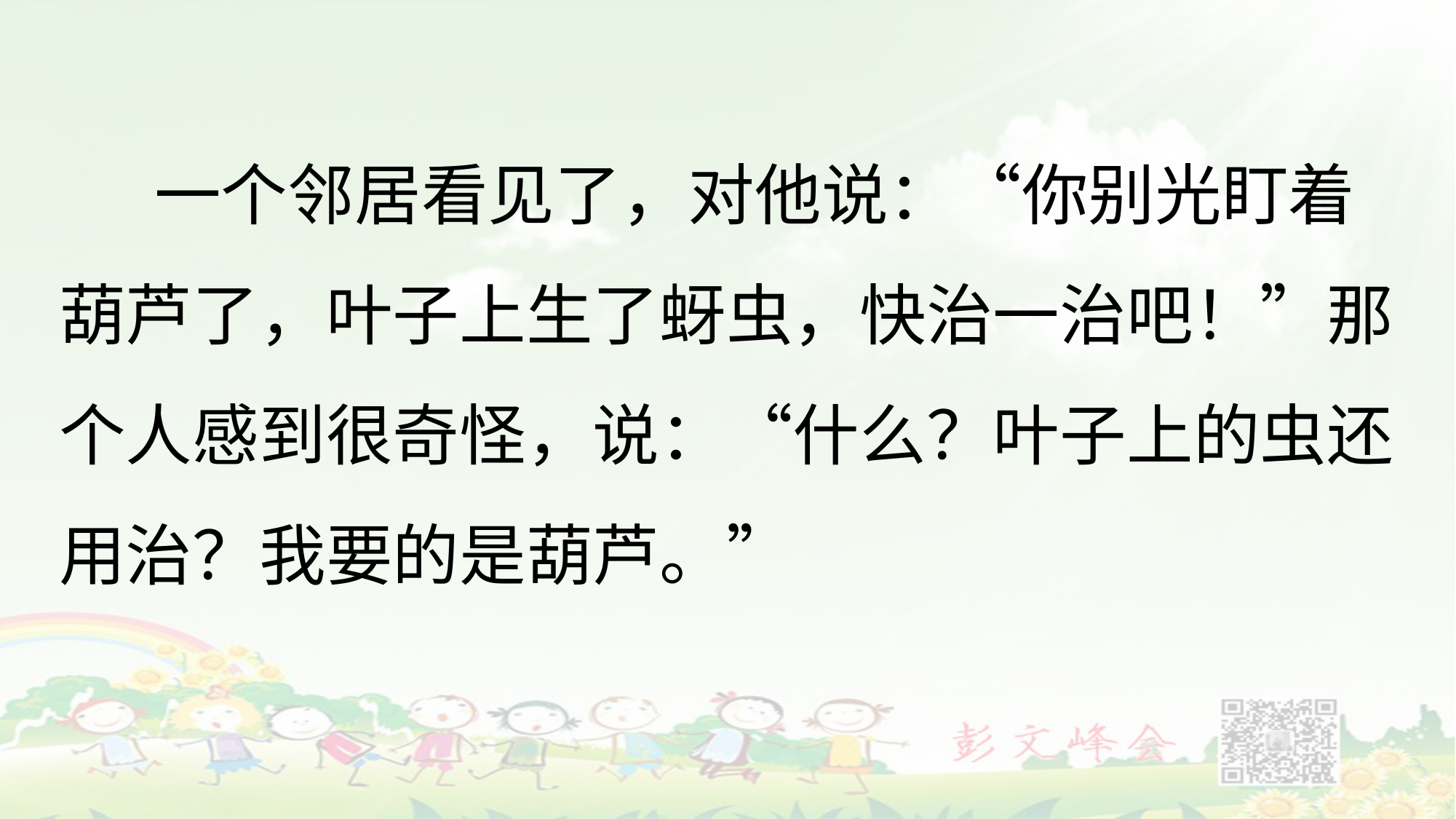

一个邻居看见了，对他说：“你别光盯着葫芦了，叶子上生了蚜虫，快治一治吧！”那个人感到很奇怪，说：“什么？叶子上的虫还用治？我要的是葫芦。”